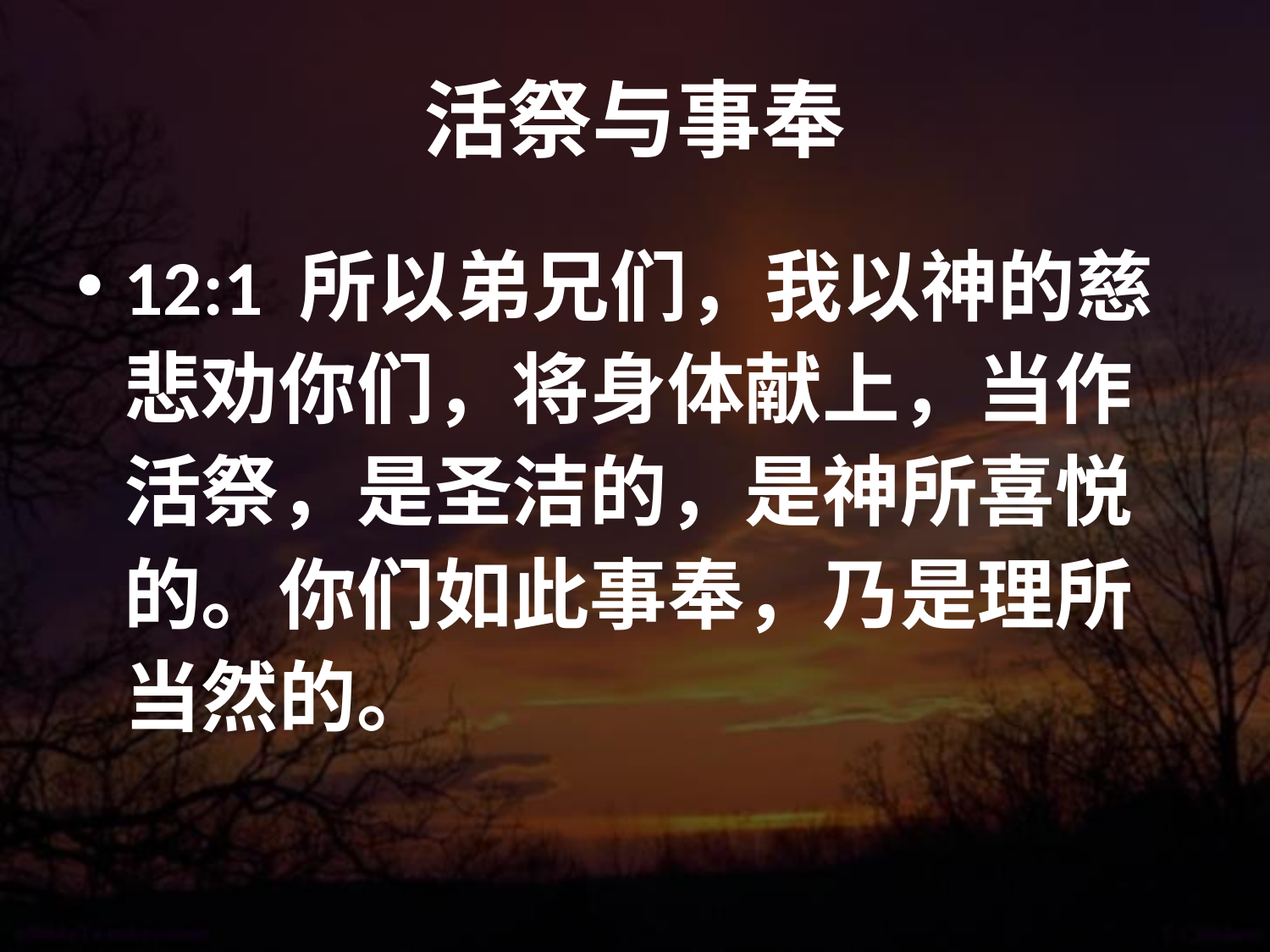

# 活祭与事奉
12:1 所以弟兄们，我以神的慈悲劝你们，将身体献上，当作活祭，是圣洁的，是神所喜悦的。你们如此事奉，乃是理所当然的。